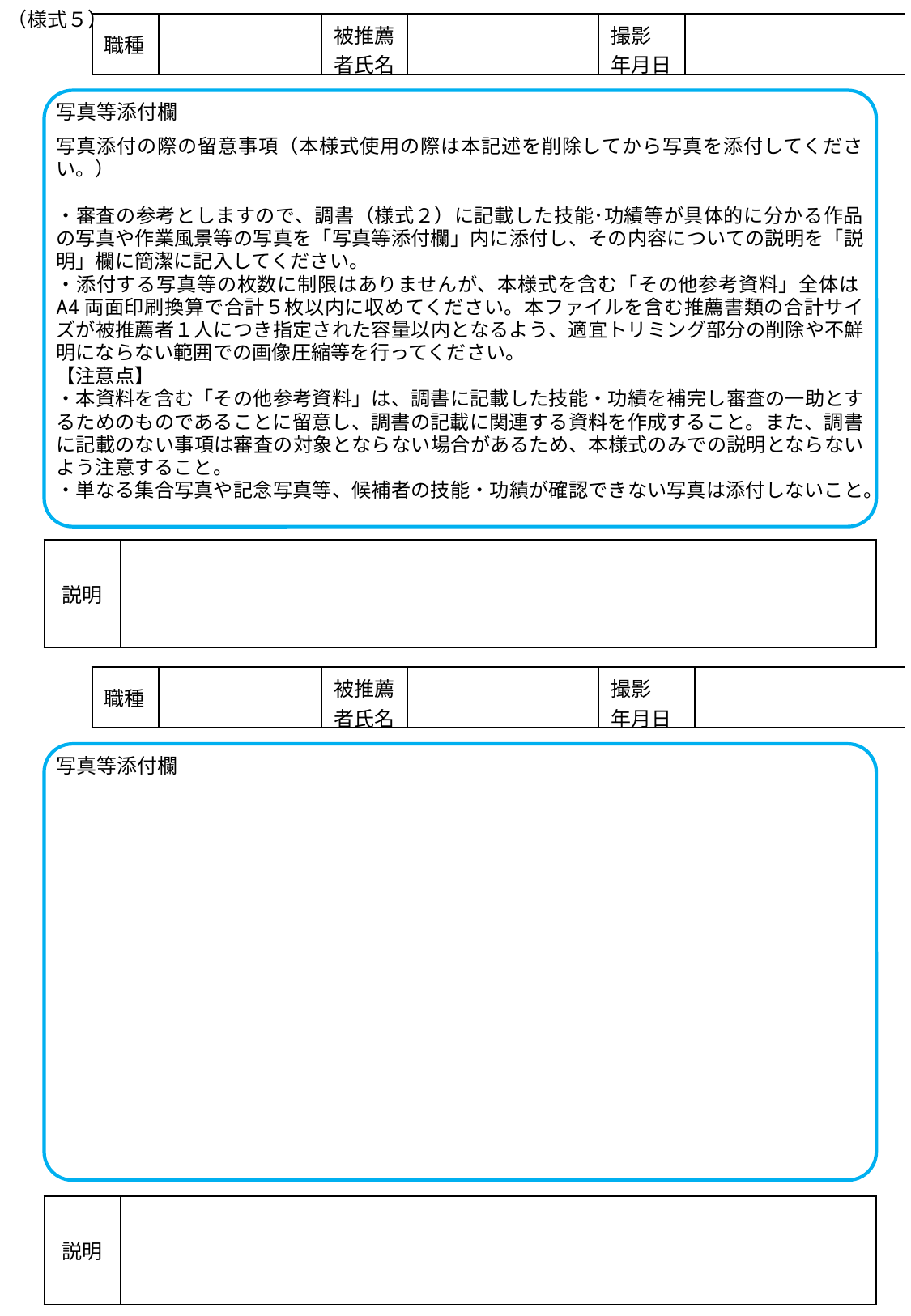

（様式５）
| 職種 |  | 被推薦者氏名 |  | 撮影 年月日 |  |
| --- | --- | --- | --- | --- | --- |

写真等添付欄
写真添付の際の留意事項（本様式使用の際は本記述を削除してから写真を添付してください。）

・審査の参考としますので、調書（様式２）に記載した技能･功績等が具体的に分かる作品の写真や作業風景等の写真を「写真等添付欄」内に添付し、その内容についての説明を「説明」欄に簡潔に記入してください。
・添付する写真等の枚数に制限はありませんが、本様式を含む「その他参考資料」全体はA4両面印刷換算で合計５枚以内に収めてください。本ファイルを含む推薦書類の合計サイズが被推薦者１人につき指定された容量以内となるよう、適宜トリミング部分の削除や不鮮明にならない範囲での画像圧縮等を行ってください。
【注意点】
・本資料を含む「その他参考資料」は、調書に記載した技能・功績を補完し審査の一助とするためのものであることに留意し、調書の記載に関連する資料を作成すること。また、調書に記載のない事項は審査の対象とならない場合があるため、本様式のみでの説明とならないよう注意すること。
・単なる集合写真や記念写真等、候補者の技能・功績が確認できない写真は添付しないこと。
写真等添付の際の留意事項補足

・本ファイルを含む推薦書類の合計サイズが被推薦者１人につき合計２メガバイト以内となるように作成してください。
| 説明 |  |
| --- | --- |
| 職種 |  | 被推薦者氏名 |  | 撮影 年月日 |  |
| --- | --- | --- | --- | --- | --- |

写真等添付欄
| 説明 |  |
| --- | --- |